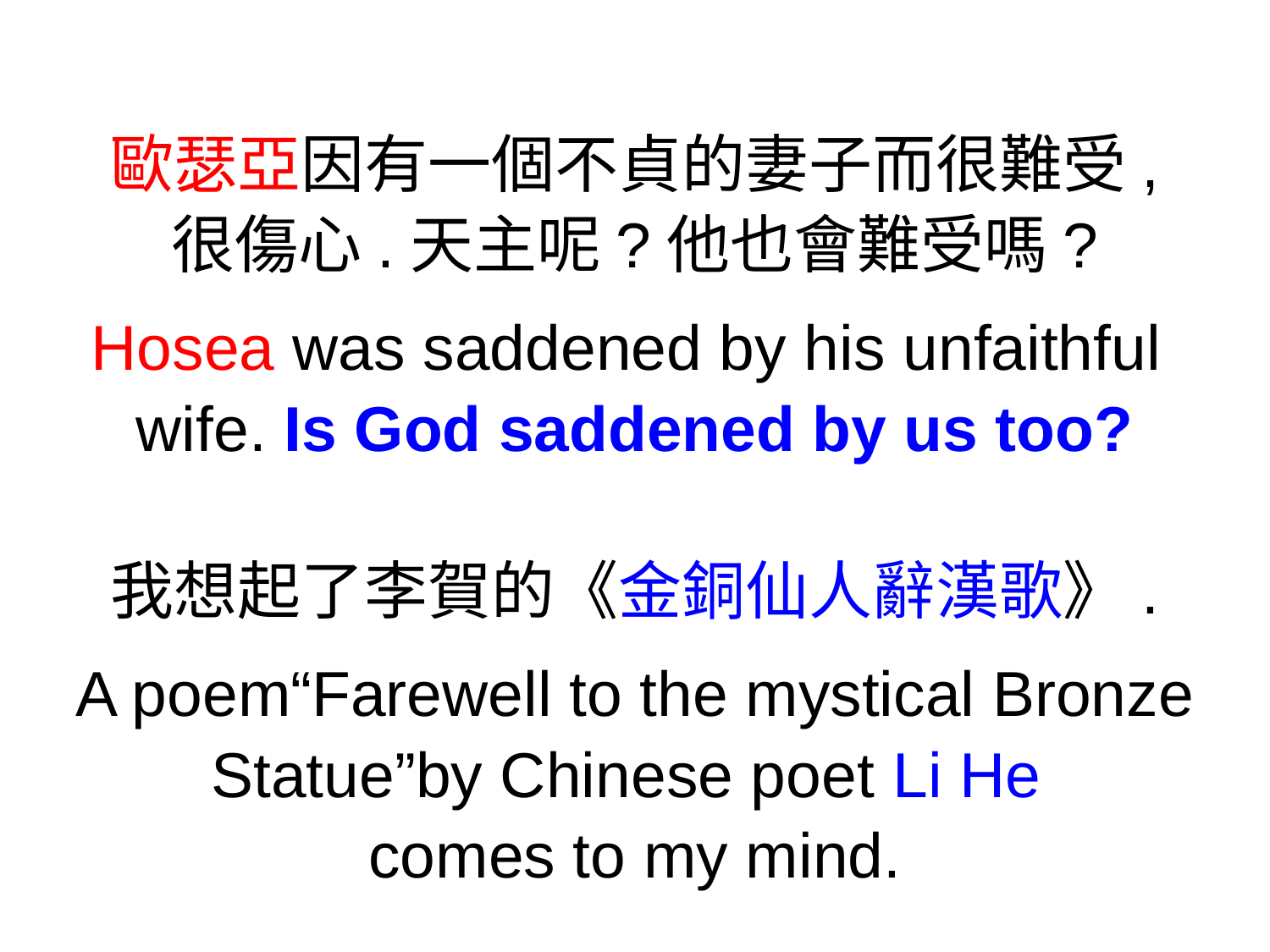

歐瑟亞因有一個不貞的妻子而很難受,
很傷心.天主呢?他也會難受嗎?
Hosea was saddened by his unfaithful
wife. Is God saddened by us too?

我想起了李賀的《金銅仙人辭漢歌》.
A poem“Farewell to the mystical Bronze Statue”by Chinese poet Li He
comes to my mind.